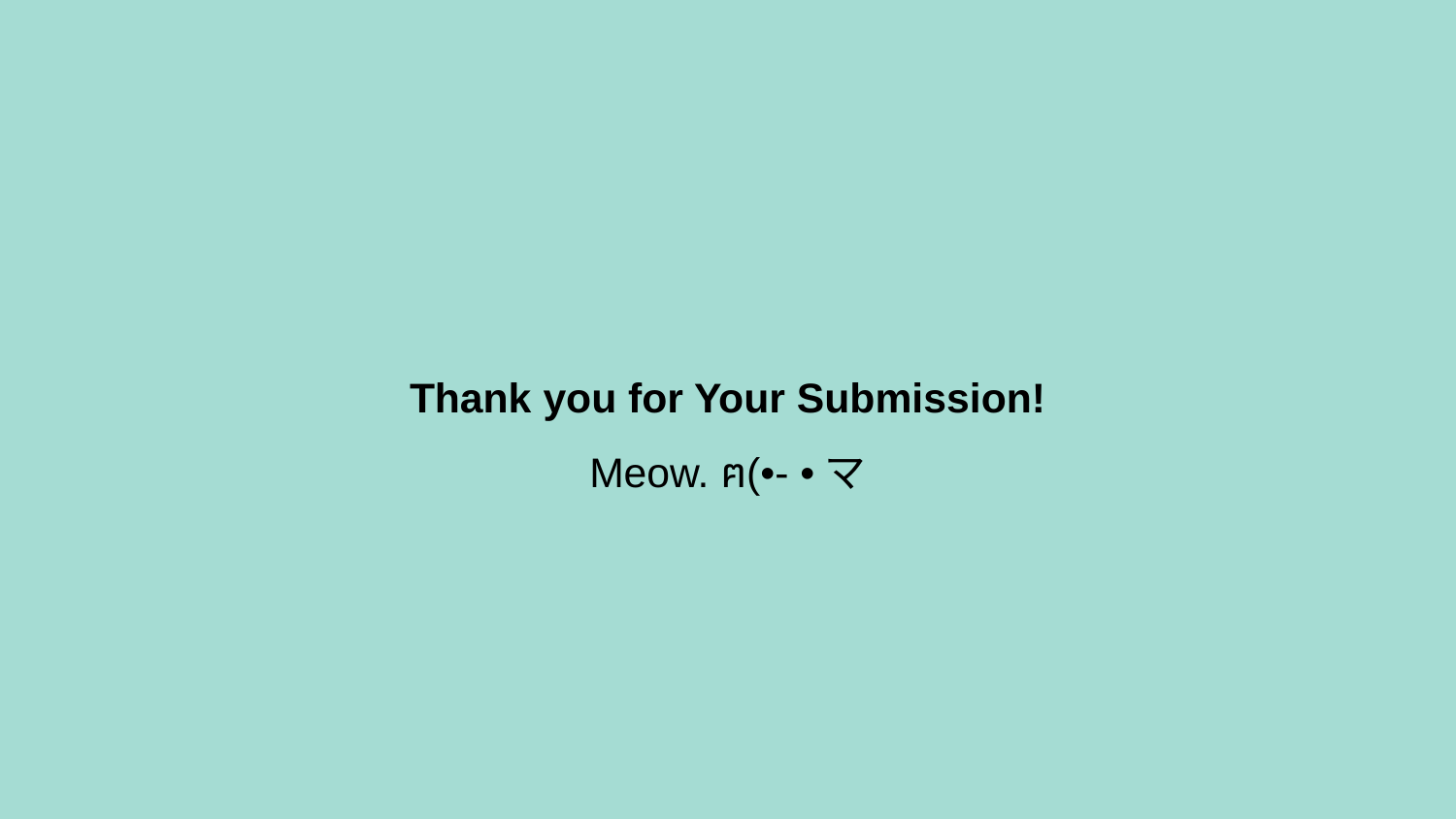

Thank you for Your Submission!
Meow. ฅ(•- •マ